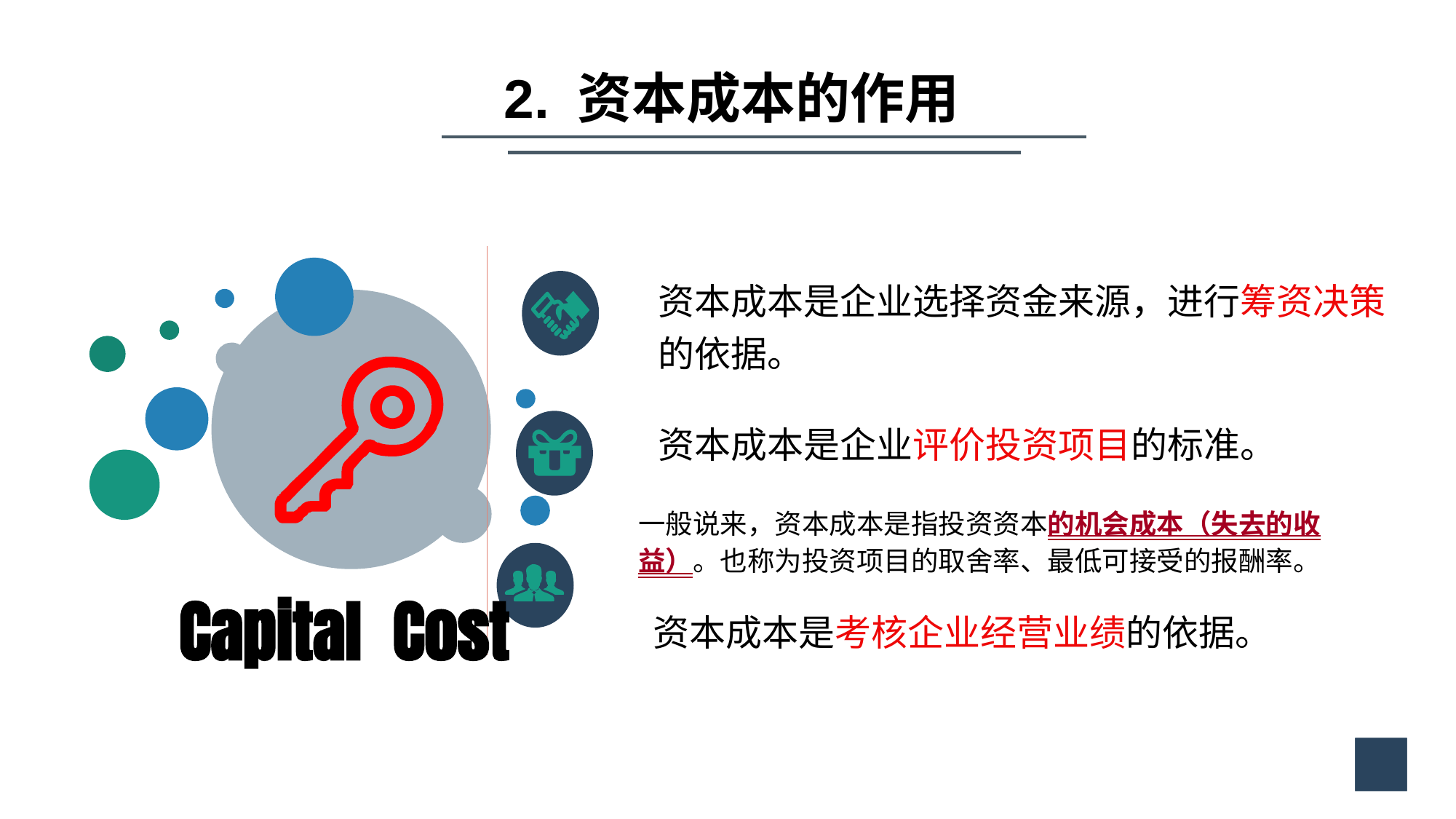

2. 资本成本的作用

资本成本是企业选择资金来源，进行筹资决策的依据。

资本成本是企业评价投资项目的标准。

一般说来，资本成本是指投资资本的机会成本（失去的收益）。也称为投资项目的取舍率、最低可接受的报酬率。

Capital  Cost
资本成本是考核企业经营业绩的依据。